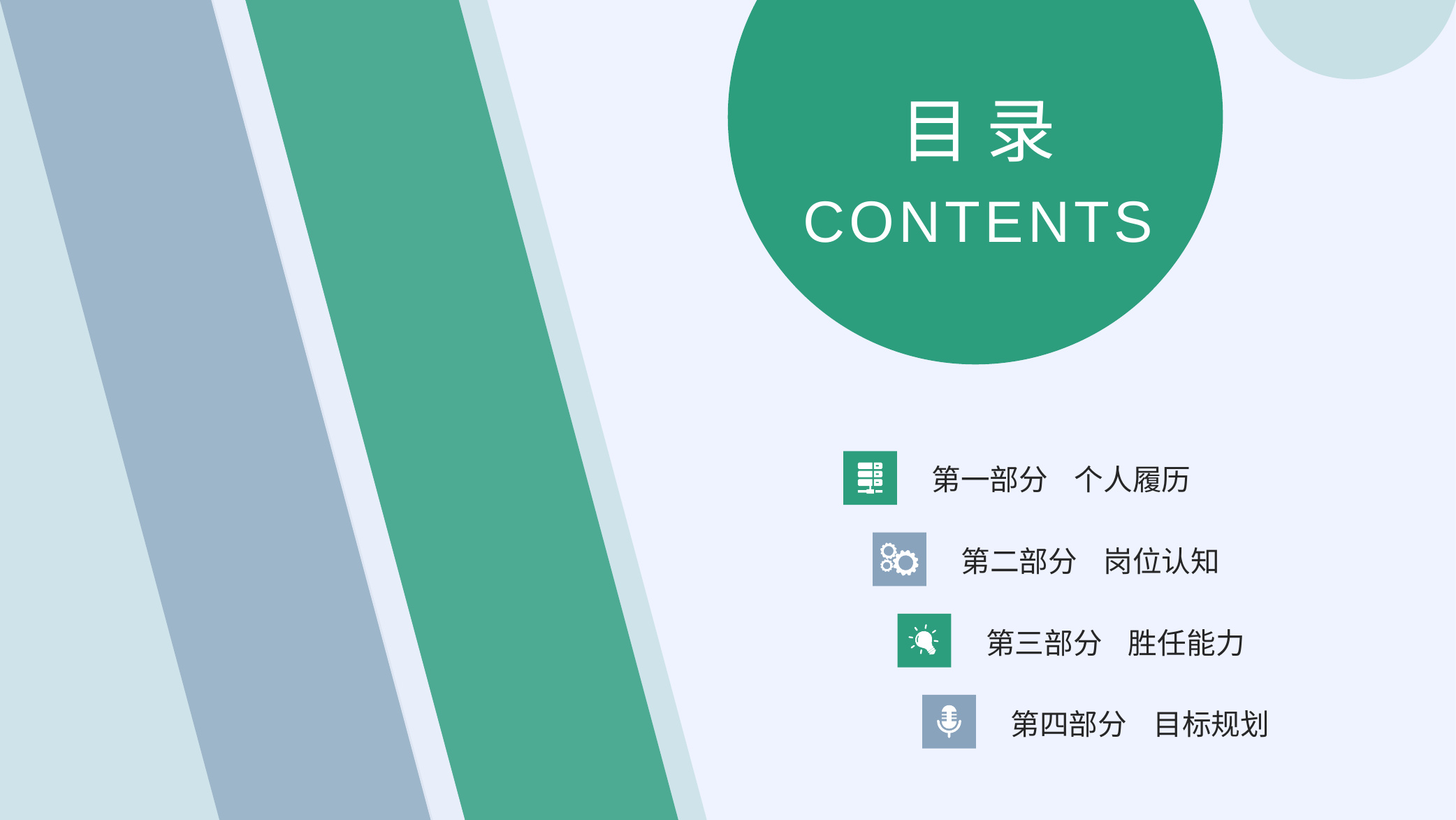

目 录
CONTENTS

第一部分    个人履历

第二部分    岗位认知

第三部分    胜任能力

第四部分    目标规划